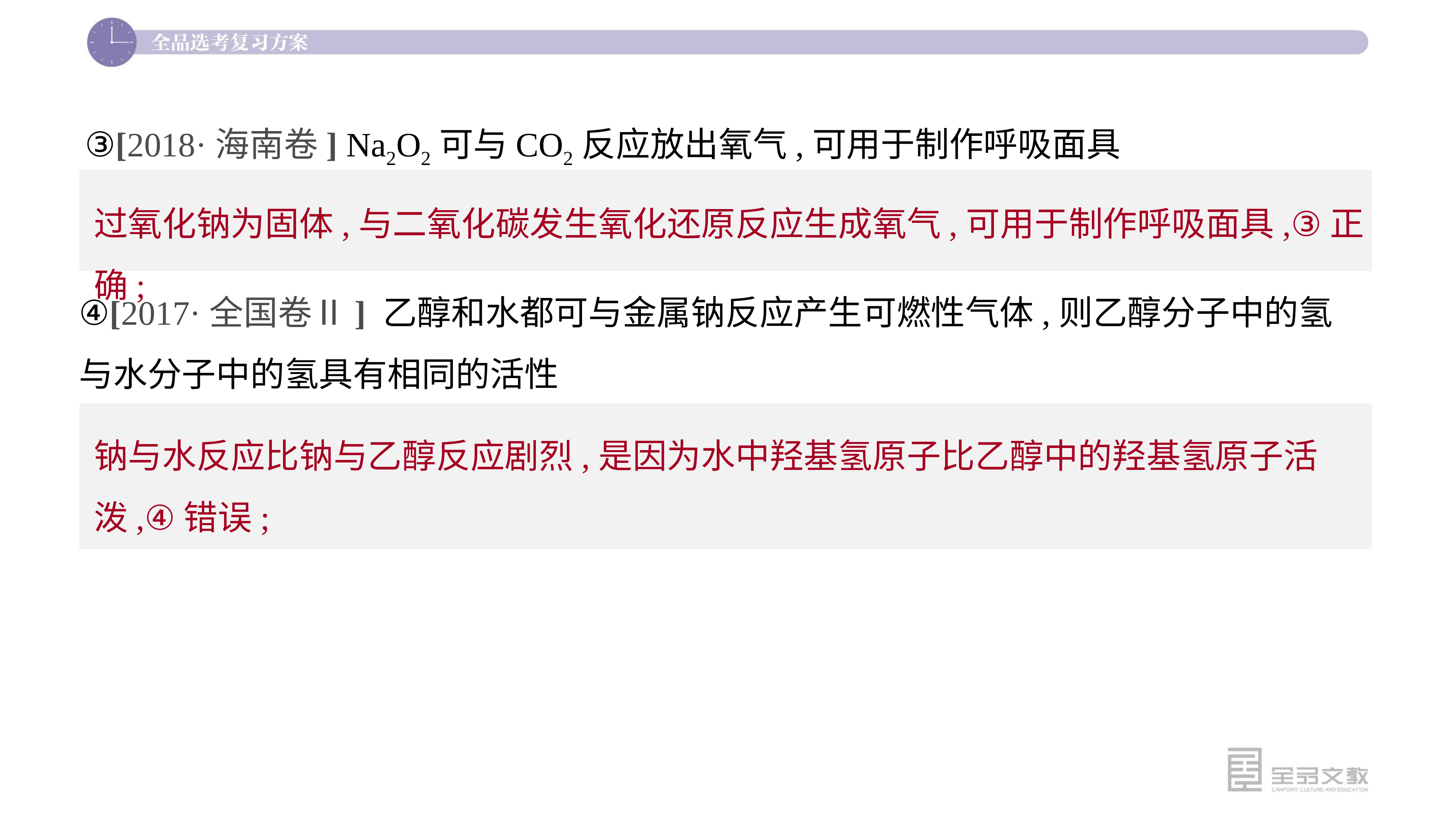

③[2018·海南卷] Na2O2可与CO2反应放出氧气,可用于制作呼吸面具

过氧化钠为固体,与二氧化碳发生氧化还原反应生成氧气,可用于制作呼吸面具,③正确;
④[2017·全国卷Ⅱ] 乙醇和水都可与金属钠反应产生可燃性气体,则乙醇分子中的氢与水分子中的氢具有相同的活性

钠与水反应比钠与乙醇反应剧烈,是因为水中羟基氢原子比乙醇中的羟基氢原子活泼,④错误;